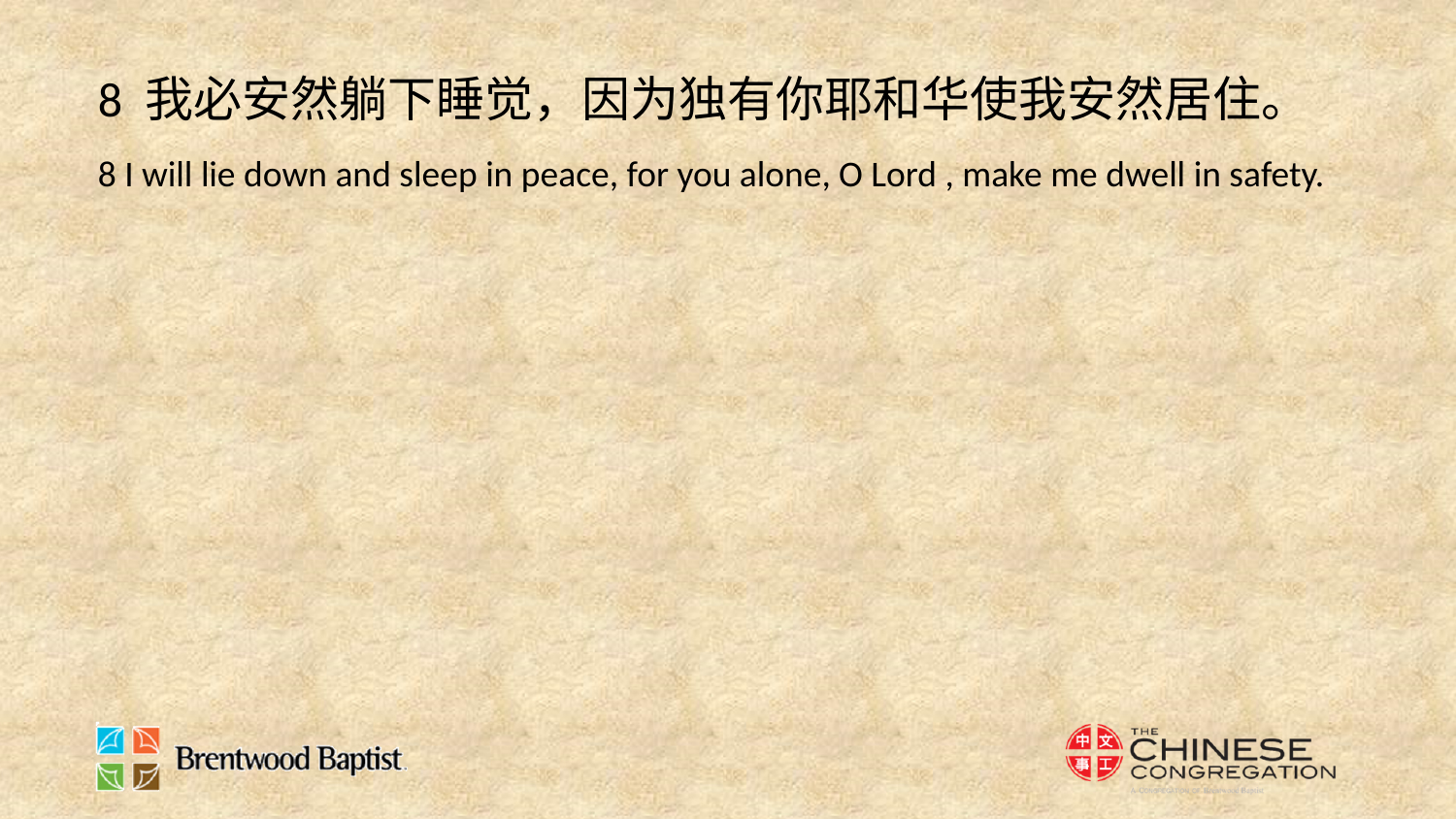

8 我必安然躺下睡觉，因为独有你耶和华使我安然居住。

8 I will lie down and sleep in peace, for you alone, O Lord , make me dwell in safety.